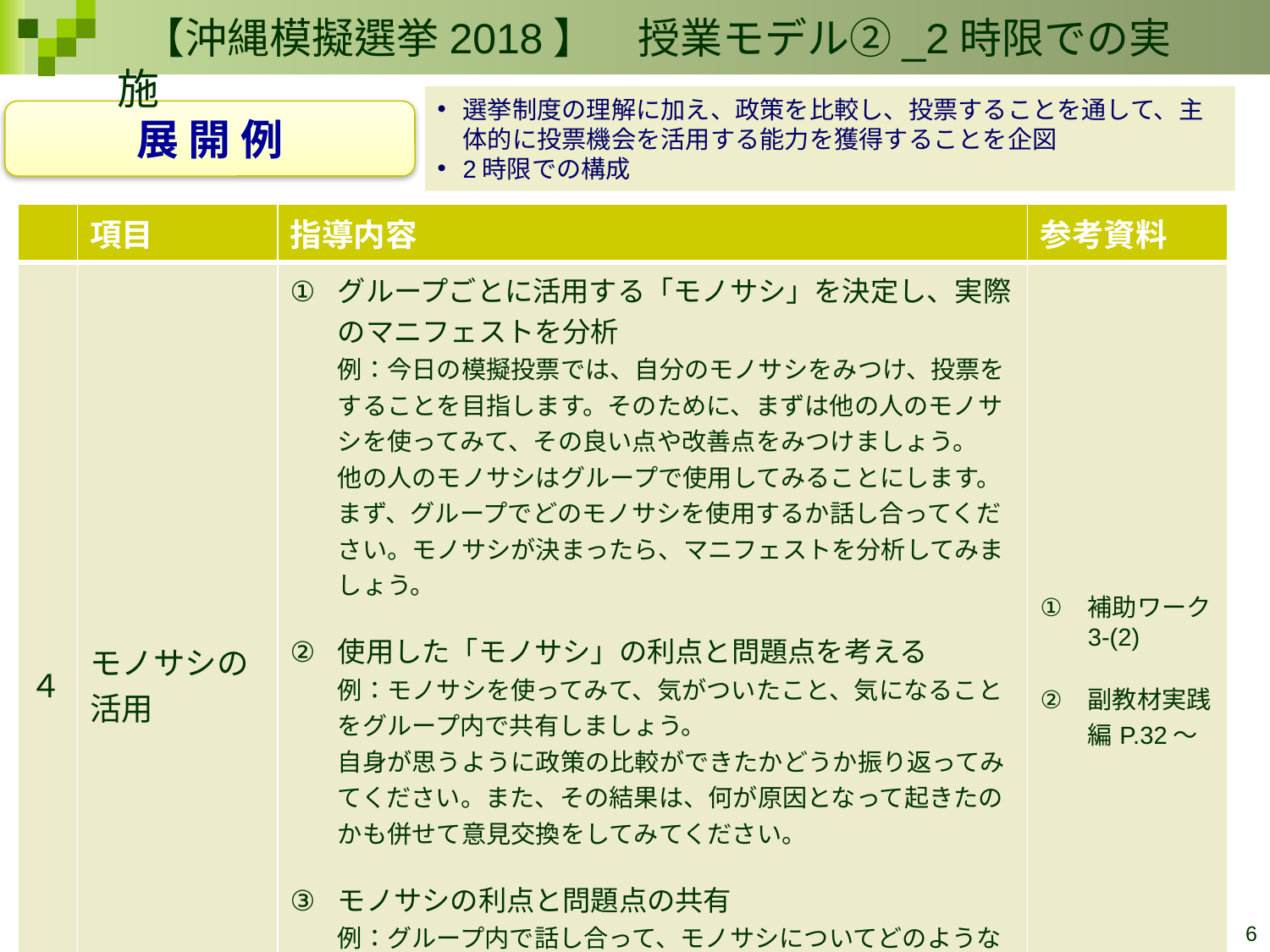

【沖縄模擬選挙2018】　授業モデル②_2時限での実施
選挙制度の理解に加え、政策を比較し、投票することを通して、主体的に投票機会を活用する能力を獲得することを企図
2時限での構成
展 開 例
|  | 項目 | 指導内容 | 参考資料 |
| --- | --- | --- | --- |
| ４ | モノサシの活用 | グループごとに活用する「モノサシ」を決定し、実際のマニフェストを分析 例：今日の模擬投票では、自分のモノサシをみつけ、投票をすることを目指します。そのために、まずは他の人のモノサシを使ってみて、その良い点や改善点をみつけましょう。 他の人のモノサシはグループで使用してみることにします。まず、グループでどのモノサシを使用するか話し合ってください。モノサシが決まったら、マニフェストを分析してみましょう。 使用した「モノサシ」の利点と問題点を考える 例：モノサシを使ってみて、気がついたこと、気になることをグループ内で共有しましょう。 自身が思うように政策の比較ができたかどうか振り返ってみてください。また、その結果は、何が原因となって起きたのかも併せて意見交換をしてみてください。 モノサシの利点と問題点の共有 例：グループ内で話し合って、モノサシについてどのような気づきがあったのか、クラス全体で共有しましょう。 使用したモノサシと、モノサシを使ってみて気づいたことを発表してください。（挙手ないしは教師による氏名を通してグループの意見を共有する） | 補助ワーク3-(2) 副教材実践編P.32～ |
6